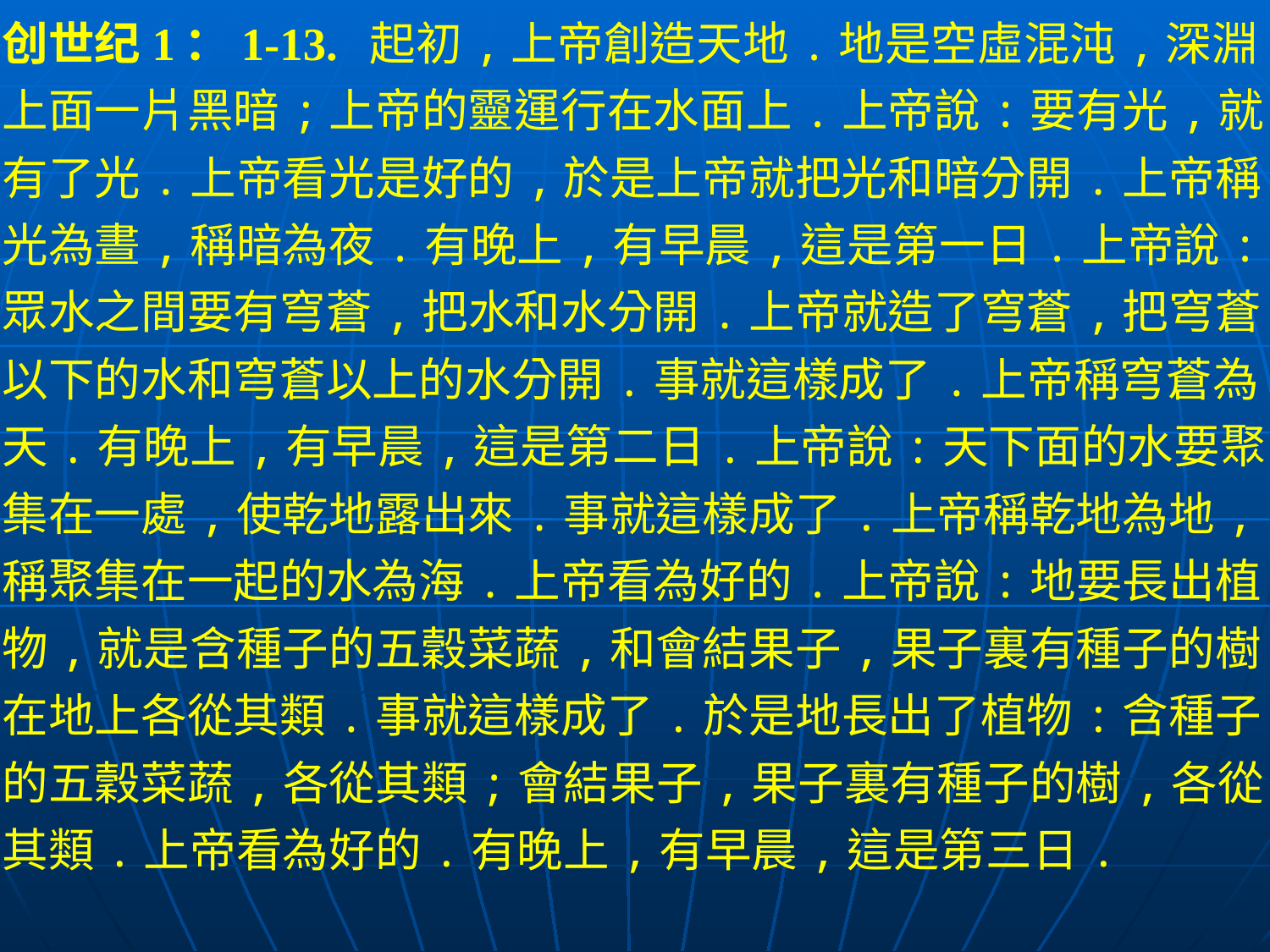

创世纪1：1-13.  起初,上帝創造天地.地是空虛混沌,深淵上面一片黑暗;上帝的靈運行在水面上.上帝說:要有光,就有了光.上帝看光是好的,於是上帝就把光和暗分開.上帝稱光為晝,稱暗為夜.有晚上,有早晨,這是第一日.上帝說:眾水之間要有穹蒼,把水和水分開.上帝就造了穹蒼,把穹蒼以下的水和穹蒼以上的水分開.事就這樣成了.上帝稱穹蒼為天.有晚上,有早晨,這是第二日.上帝說:天下面的水要聚集在一處,使乾地露出來.事就這樣成了.上帝稱乾地為地,稱聚集在一起的水為海.上帝看為好的.上帝說:地要長出植物,就是含種子的五穀菜蔬,和會結果子,果子裏有種子的樹,在地上各從其類.事就這樣成了.於是地長出了植物:含種子的五穀菜蔬,各從其類;會結果子,果子裏有種子的樹,各從其類.上帝看為好的.有晚上,有早晨,這是第三日.